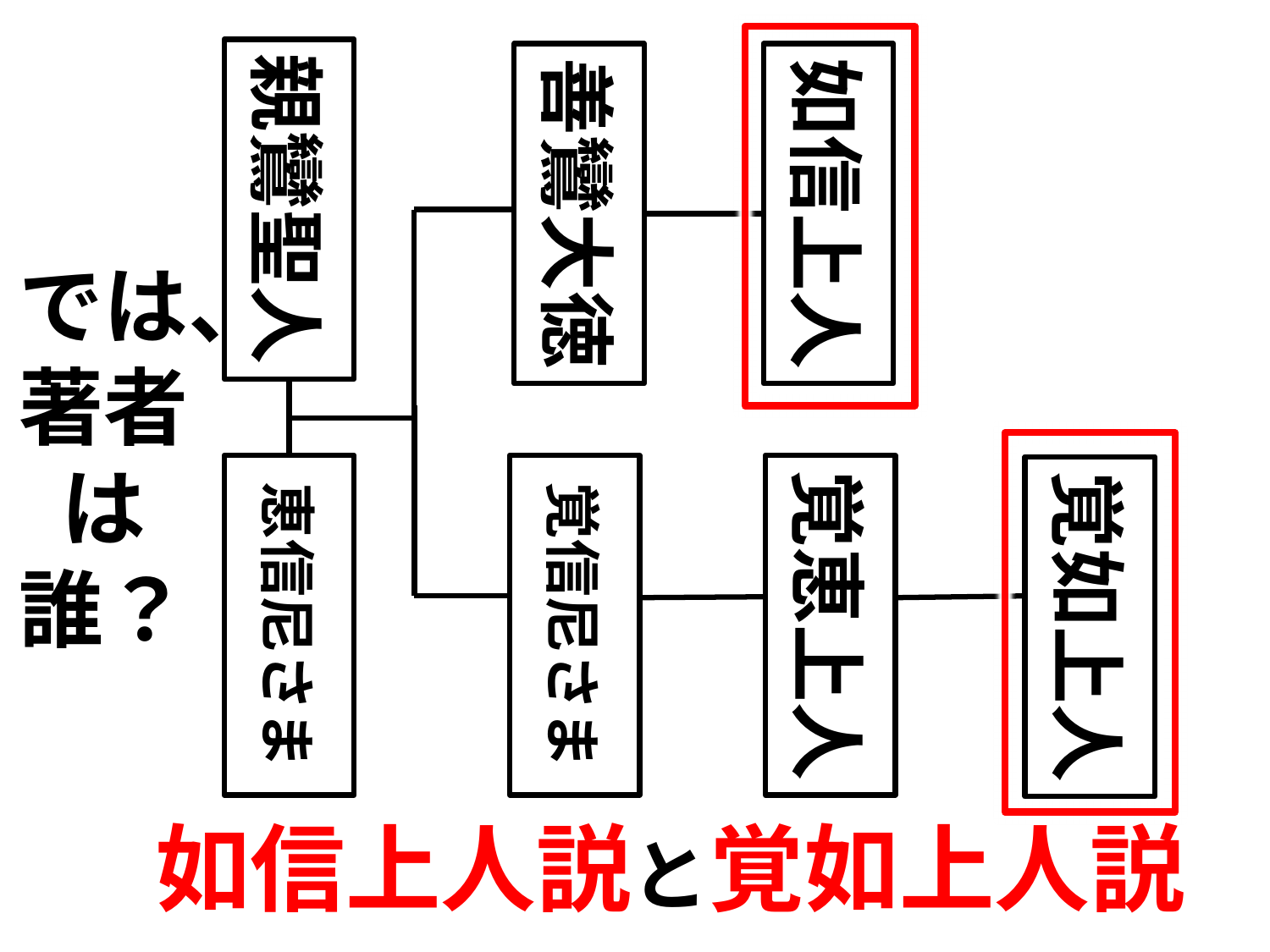

# では、著者は誰？

親鸞聖人
善鸞大徳
如信上人

恵信尼さま
覚信尼さま
覚恵上人
覚如上人
　如信上人説と覚如上人説